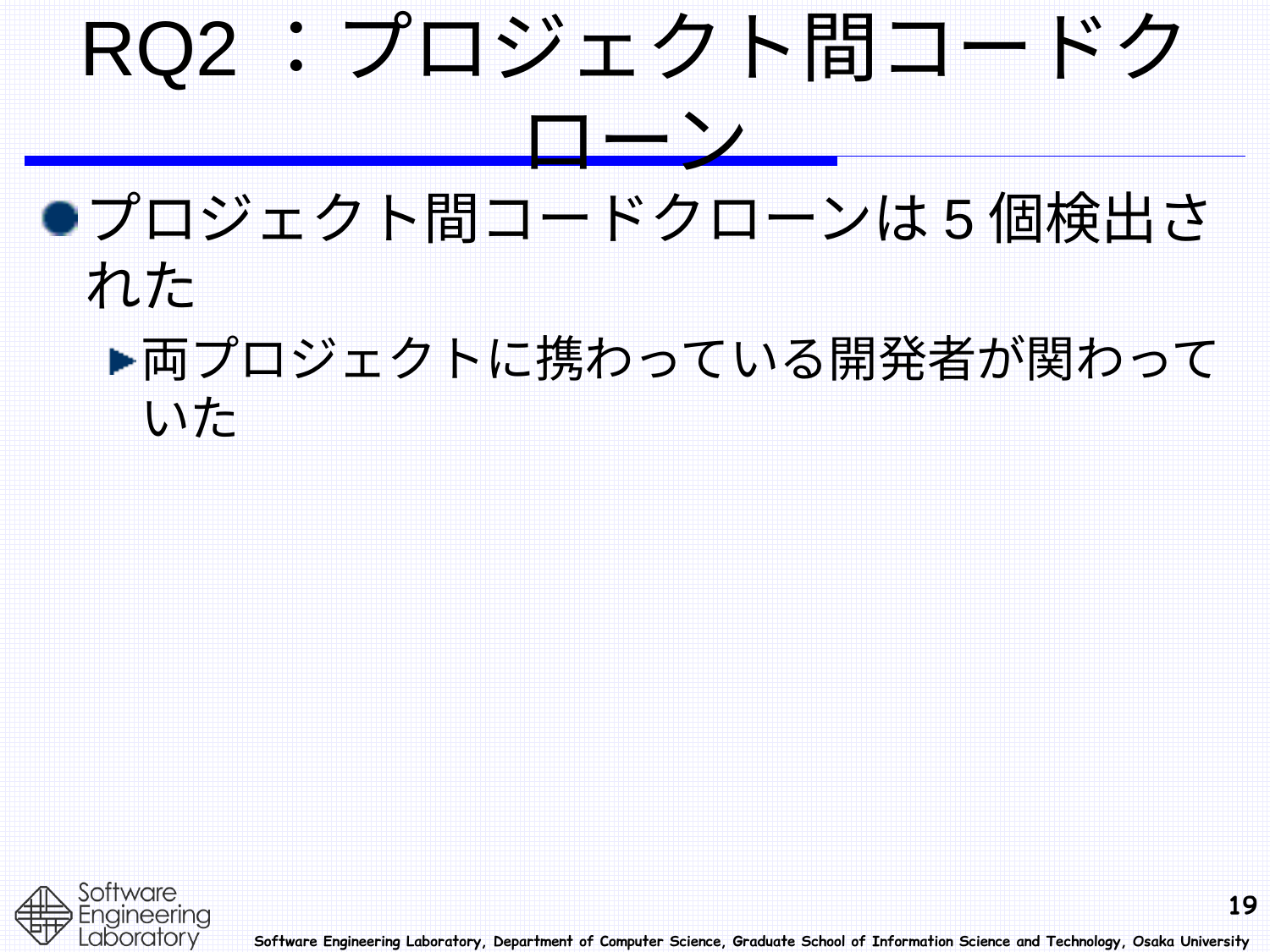

# RQ2：プロジェクト間コードクローン
プロジェクト間コードクローンは5個検出された
両プロジェクトに携わっている開発者が関わっていた